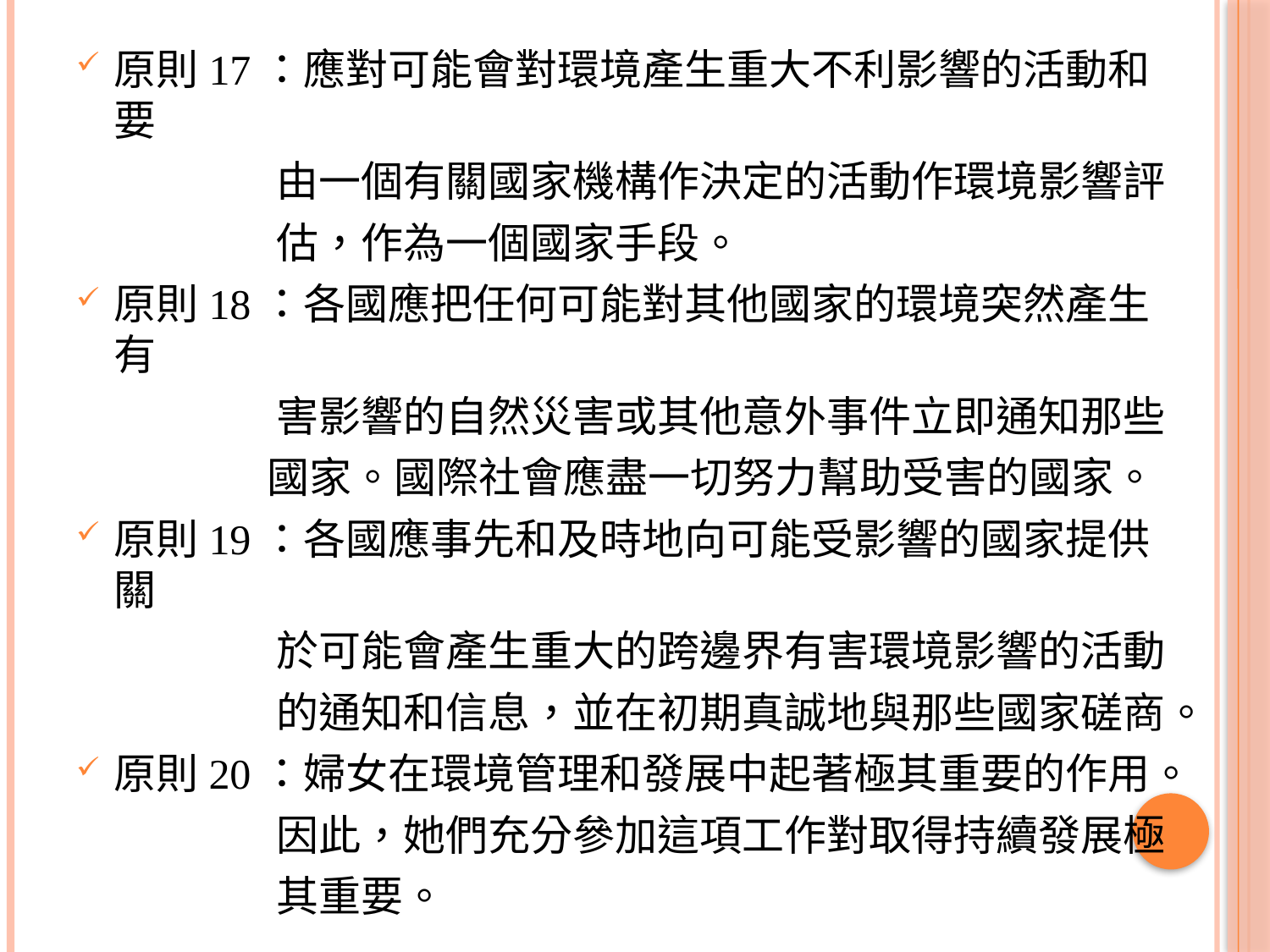

原則17：應對可能會對環境產生重大不利影響的活動和要
                    由一個有關國家機構作決定的活動作環境影響評
                    估，作為一個國家手段。
原則18：各國應把任何可能對其他國家的環境突然產生有
                    害影響的自然災害或其他意外事件立即通知那些
                   國家。國際社會應盡一切努力幫助受害的國家。
原則19：各國應事先和及時地向可能受影響的國家提供關
                    於可能會產生重大的跨邊界有害環境影響的活動
                    的通知和信息，並在初期真誠地與那些國家磋商。
原則20：婦女在環境管理和發展中起著極其重要的作用。
                    因此，她們充分參加這項工作對取得持續發展極
                    其重要。